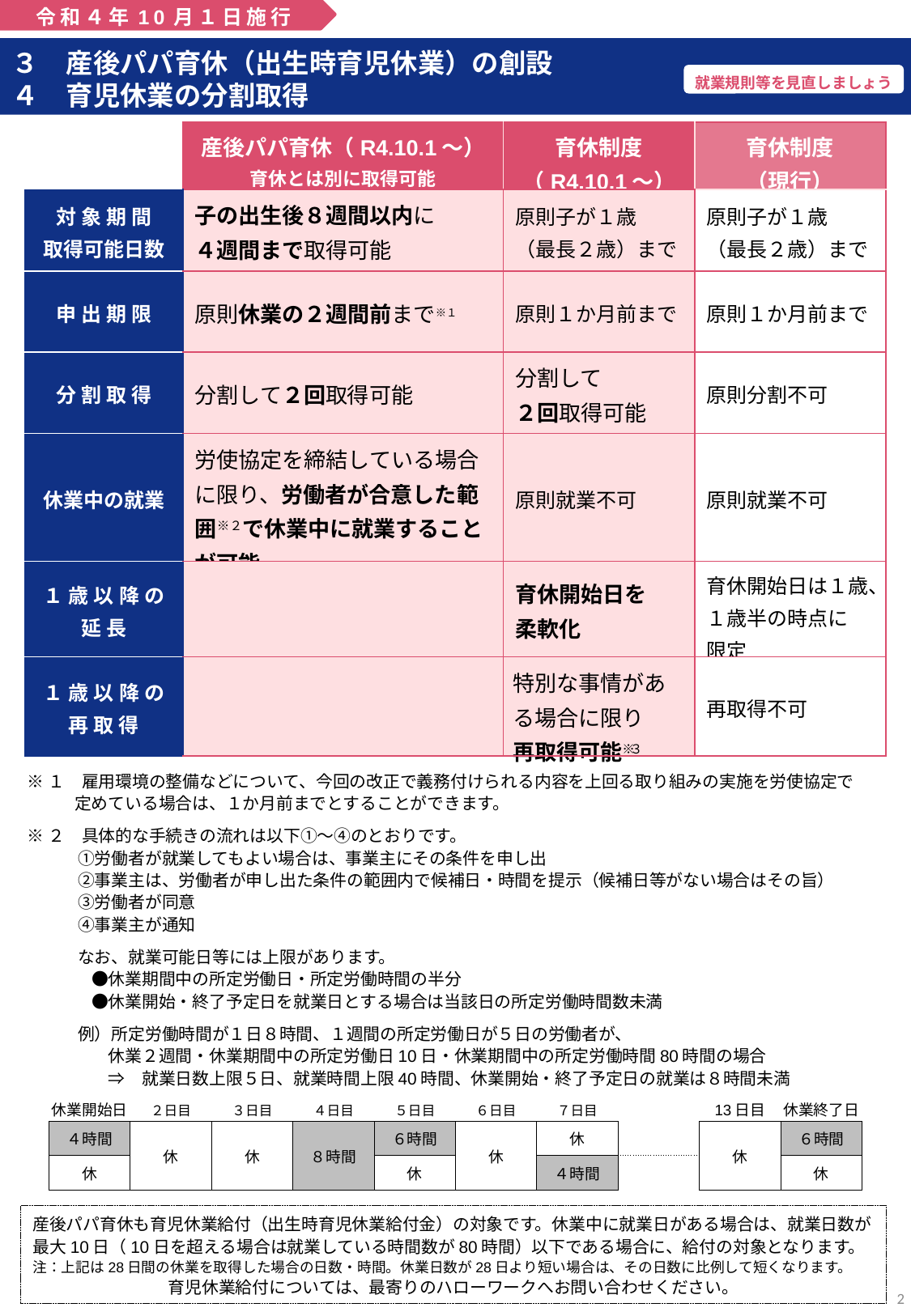

令和４年10月１日施行
３　産後パパ育休（出生時育児休業）の創設
４　育児休業の分割取得
就業規則等を見直しましょう
|  | 産後パパ育休（R4.10.1～） 育休とは別に取得可能 | 育休制度 （R4.10.1～） | 育休制度 （現行） |
| --- | --- | --- | --- |
| 対象期間 取得可能日数 | 子の出生後８週間以内に ４週間まで取得可能 | 原則子が１歳 （最長２歳）まで | 原則子が１歳 （最長２歳）まで |
| 申出期限 | 原則休業の２週間前まで※１ | 原則１か月前まで | 原則１か月前まで |
| 分割取得 | 分割して２回取得可能 | 分割して ２回取得可能 | 原則分割不可 |
| 休業中の就業 | 労使協定を締結している場合に限り、労働者が合意した範囲※２で休業中に就業することが可能 | 原則就業不可 | 原則就業不可 |
| １歳以降の 延長 |  | 育休開始日を 柔軟化 | 育休開始日は１歳、１歳半の時点に 限定 |
| １歳以降の 再取得 |  | 特別な事情がある場合に限り 再取得可能※３ | 再取得不可 |
※１　雇用環境の整備などについて、今回の改正で義務付けられる内容を上回る取り組みの実施を労使協定で
定めている場合は、１か月前までとすることができます。
※２　具体的な手続きの流れは以下①～④のとおりです。
　　　①労働者が就業してもよい場合は、事業主にその条件を申し出
　　　②事業主は、労働者が申し出た条件の範囲内で候補日・時間を提示（候補日等がない場合はその旨）
　　　③労働者が同意
　　　④事業主が通知
　　　なお、就業可能日等には上限があります。
　●休業期間中の所定労働日・所定労働時間の半分
　●休業開始・終了予定日を就業日とする場合は当該日の所定労働時間数未満
　　　例）所定労働時間が１日８時間、１週間の所定労働日が５日の労働者が、
　　休業２週間・休業期間中の所定労働日10日・休業期間中の所定労働時間80時間の場合
　　⇒　就業日数上限５日、就業時間上限40時間、休業開始・終了予定日の就業は８時間未満
| 休業開始日 | ２日目 | ３日目 | ４日目 | ５日目 | ６日目 | ７日目 |  | 13日目 | 休業終了日 |
| --- | --- | --- | --- | --- | --- | --- | --- | --- | --- |
| ４時間 | 休 | 休 | ８時間 | ６時間 | 休 | 休 |  | 休 | ６時間 |
| 休 |  |  |  | 休 |  | ４時間 |  |  | 休 |
産後パパ育休も育児休業給付（出生時育児休業給付金）の対象です。休業中に就業日がある場合は、就業日数が最大10日（10日を超える場合は就業している時間数が80時間）以下である場合に、給付の対象となります。
注：上記は28日間の休業を取得した場合の日数・時間。休業日数が28日より短い場合は、その日数に比例して短くなります。
育児休業給付については、最寄りのハローワークへお問い合わせください。
2